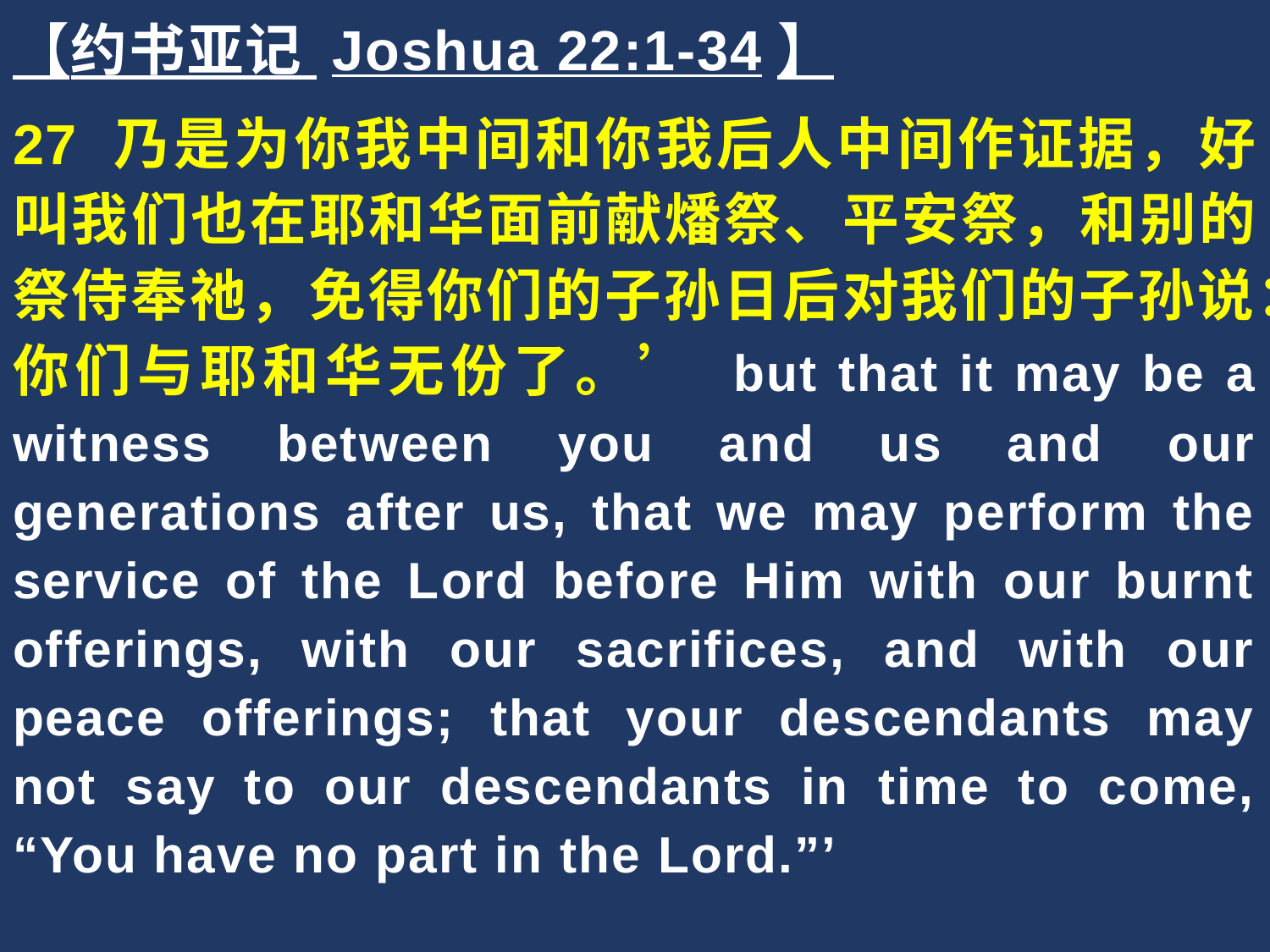

【约书亚记 Joshua 22:1-34】
27 乃是为你我中间和你我后人中间作证据，好叫我们也在耶和华面前献燔祭、平安祭，和别的祭侍奉祂，免得你们的子孙日后对我们的子孙说：你们与耶和华无份了。’ but that it may be a witness between you and us and our generations after us, that we may perform the service of the Lord before Him with our burnt offerings, with our sacrifices, and with our peace offerings; that your descendants may not say to our descendants in time to come, “You have no part in the Lord.”’